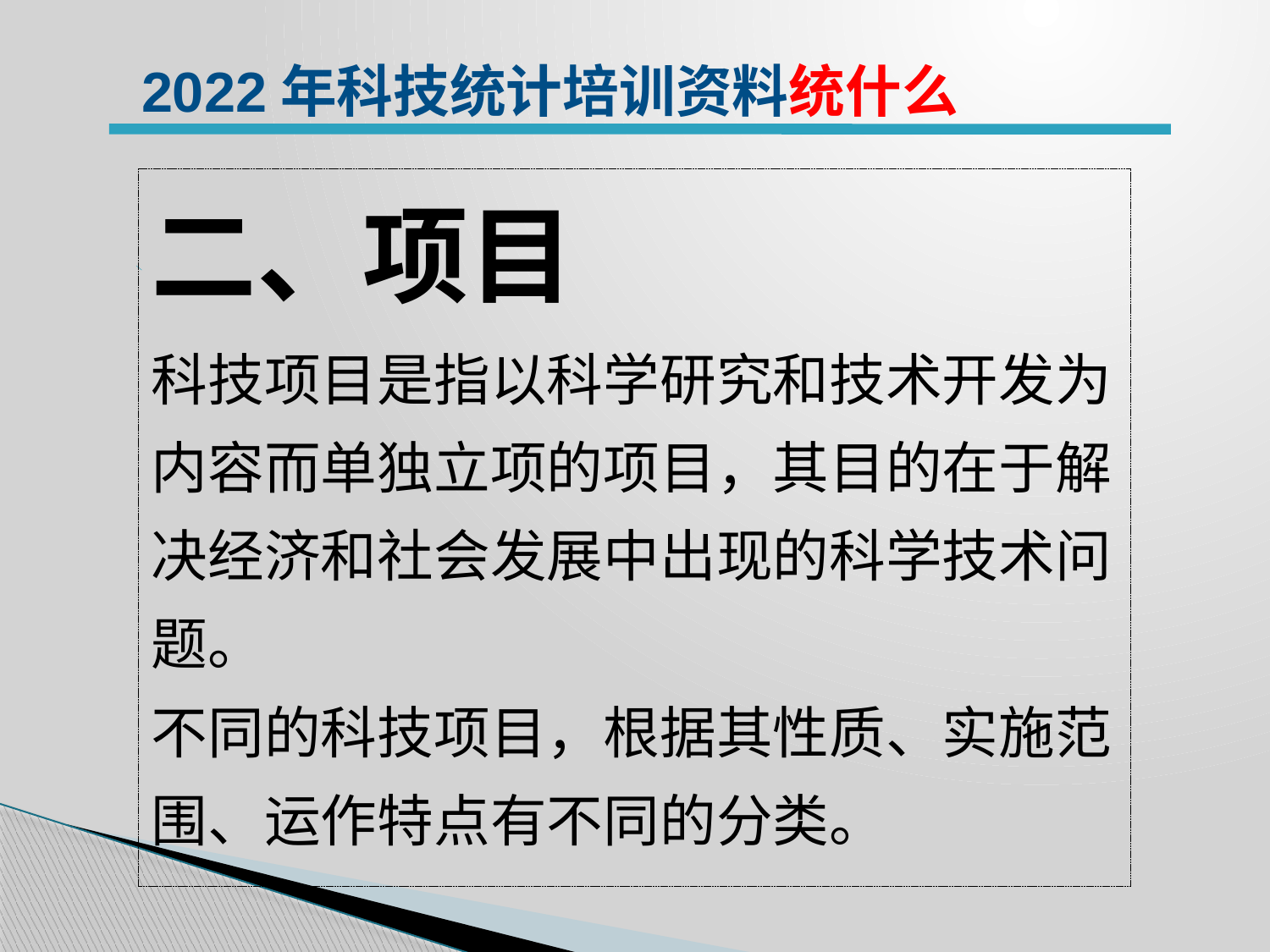

2022年科技统计培训资料统什么
二、项目

科技项目是指以科学研究和技术开发为内容而单独立项的项目，其目的在于解决经济和社会发展中出现的科学技术问题。
不同的科技项目，根据其性质、实施范围、运作特点有不同的分类。